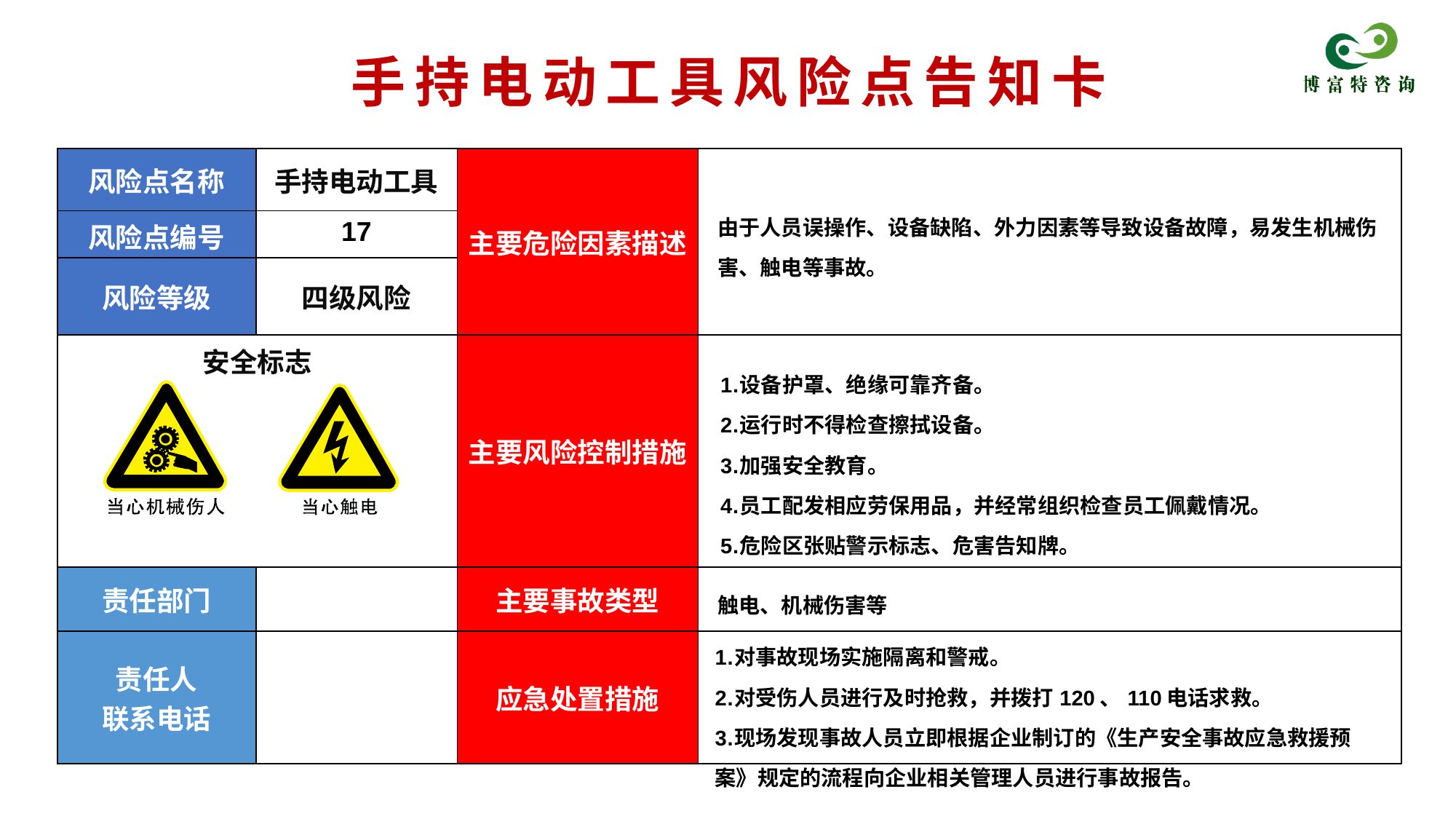

手持电动工具风险点告知卡
| 风险点名称 | 手持电动工具 | 主要危险因素描述 | 由于人员误操作、设备缺陷、外力因素等导致设备故障，易发生机械伤害、触电等事故。 |
| --- | --- | --- | --- |
| 风险点编号 | 17 |  |  |
| 风险等级 | 四级风险 |  |  |
| 安全标志 |  | 主要风险控制措施 | 设备护罩、绝缘可靠齐备。 运行时不得检查擦拭设备。 加强安全教育。 员工配发相应劳保用品，并经常组织检查员工佩戴情况。 危险区张贴警示标志、危害告知牌。 |
| 责任部门 |  | 主要事故类型 | 触电、机械伤害等 |
| 责任人 联系电话 |  | 应急处置措施 | 对事故现场实施隔离和警戒。 对受伤人员进行及时抢救，并拨打120、110电话求救。 现场发现事故人员立即根据企业制订的《生产安全事故应急救援预案》规定的流程向企业相关管理人员进行事故报告。 |